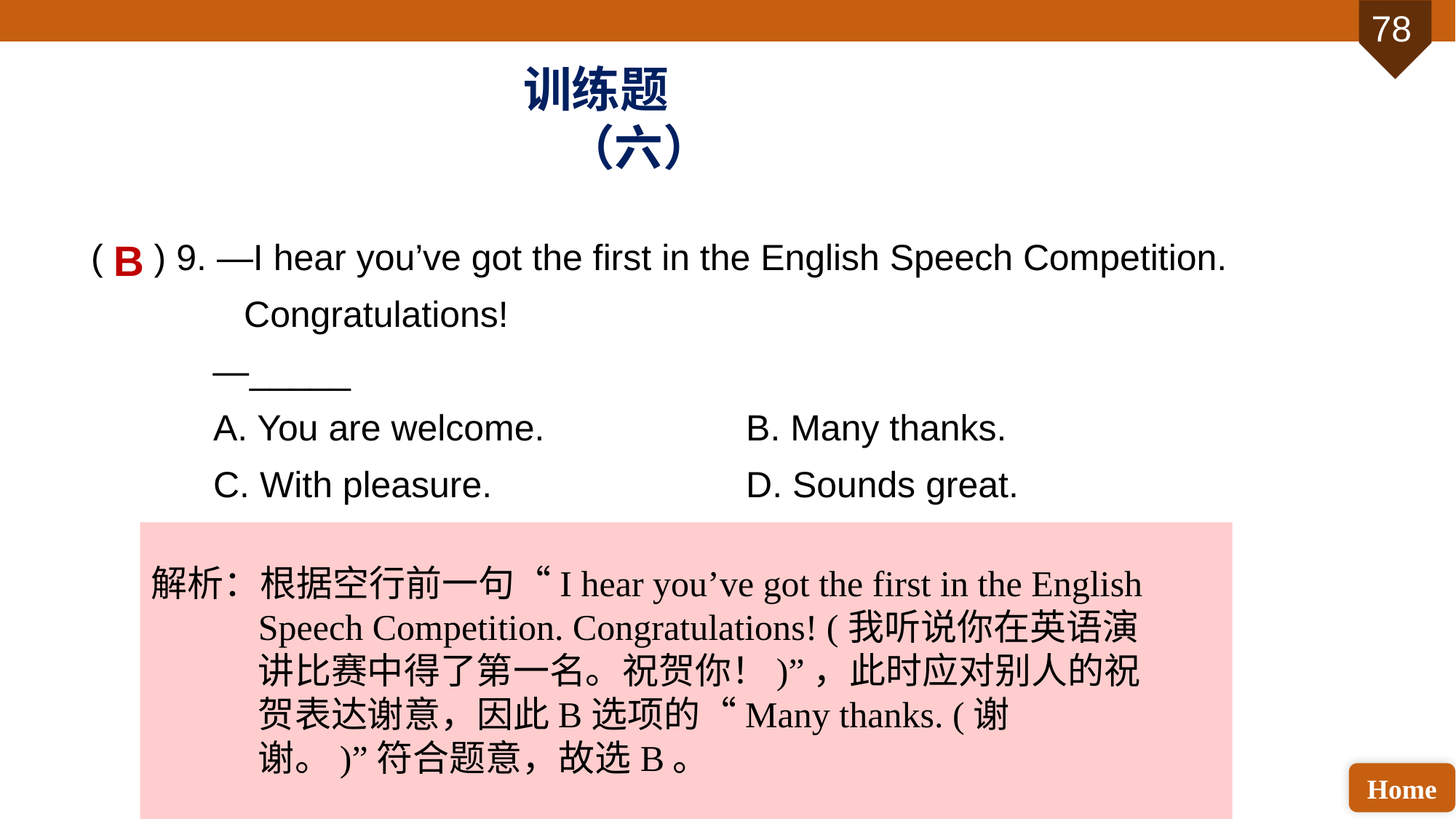

训练题（六）
(     ) 9. —I hear you’ve got the first in the English Speech Competition.
               Congratulations!
            —_____
            A. You are welcome. 		B. Many thanks.
            C. With pleasure. 			D. Sounds great.
B

解析：根据空行前一句“I hear you’ve got the first in the English Speech Competition. Congratulations! (我听说你在英语演讲比赛中得了第一名。祝贺你！)”，此时应对别人的祝贺表达谢意，因此B选项的“Many thanks. (谢谢。)”符合题意，故选B。